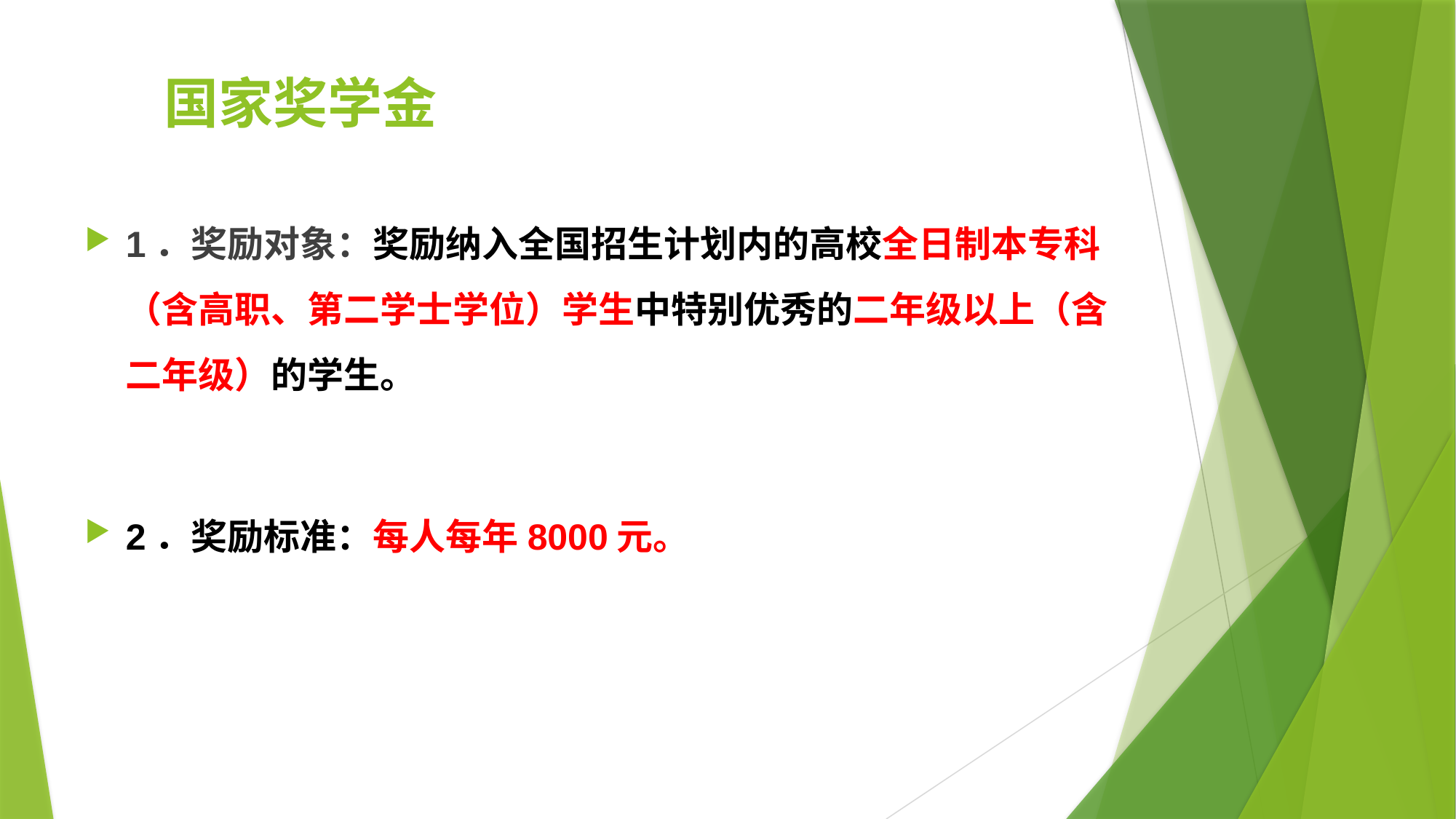

# 国家奖学金
1．奖励对象：奖励纳入全国招生计划内的高校全日制本专科（含高职、第二学士学位）学生中特别优秀的二年级以上（含二年级）的学生。

2．奖励标准：每人每年8000元。